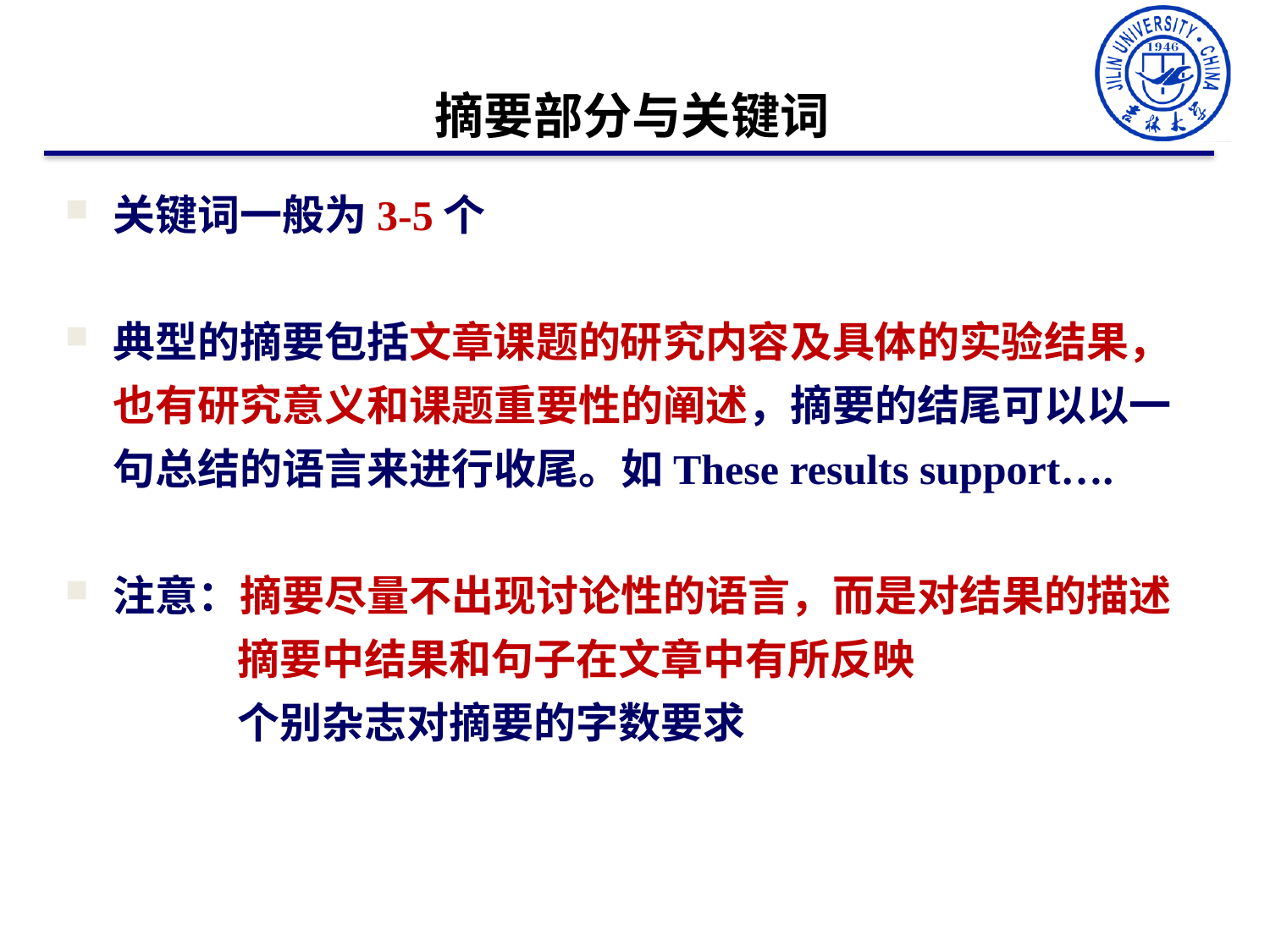

摘要部分与关键词
关键词一般为3-5个

典型的摘要包括文章课题的研究内容及具体的实验结果，也有研究意义和课题重要性的阐述，摘要的结尾可以以一句总结的语言来进行收尾。如These results support….

注意：摘要尽量不出现讨论性的语言，而是对结果的描述
                 摘要中结果和句子在文章中有所反映
                 个别杂志对摘要的字数要求